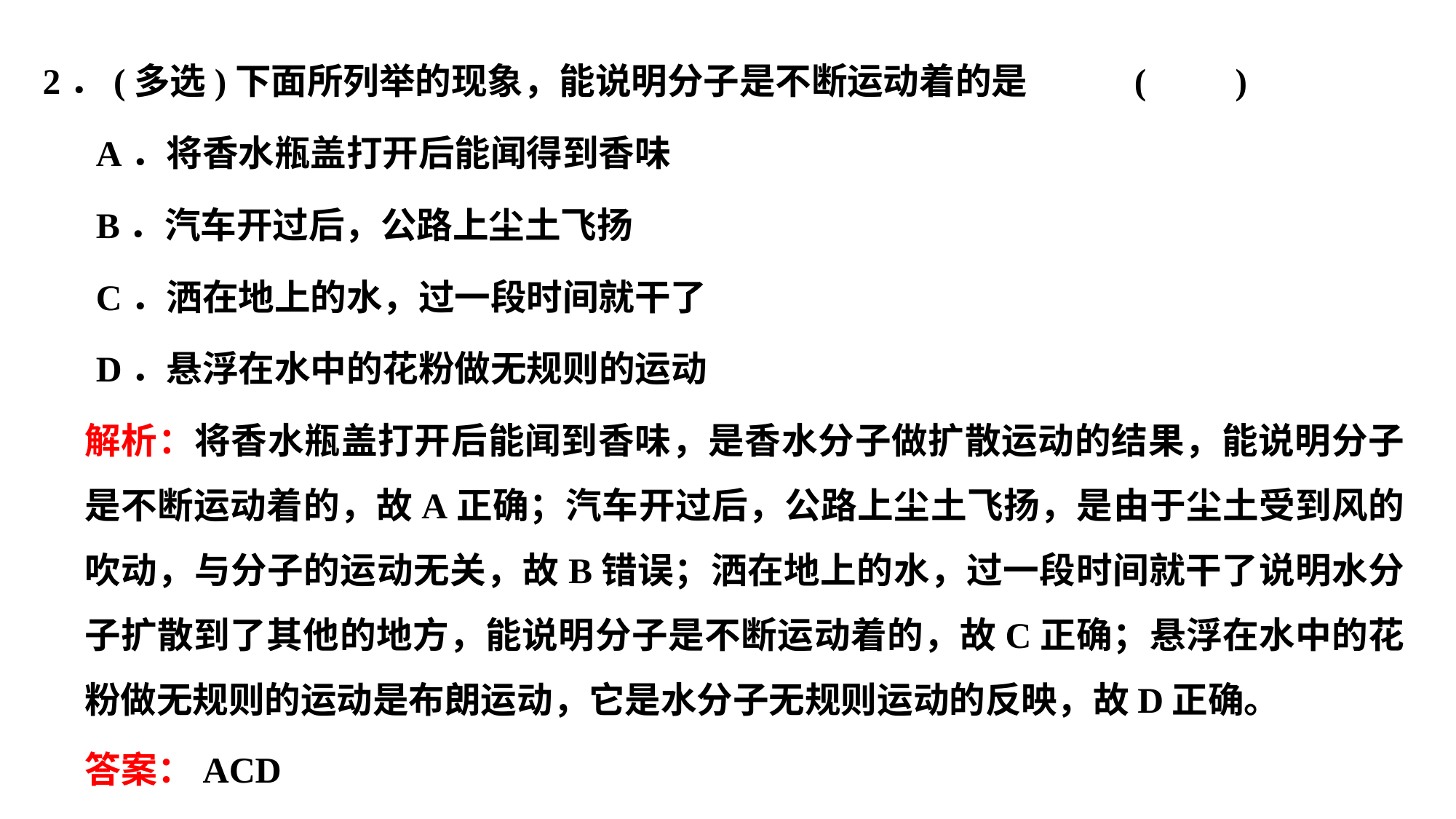

2．(多选)下面所列举的现象，能说明分子是不断运动着的是			       (　　)
A．将香水瓶盖打开后能闻得到香味
B．汽车开过后，公路上尘土飞扬
C．洒在地上的水，过一段时间就干了
D．悬浮在水中的花粉做无规则的运动
解析：将香水瓶盖打开后能闻到香味，是香水分子做扩散运动的结果，能说明分子是不断运动着的，故A正确；汽车开过后，公路上尘土飞扬，是由于尘土受到风的吹动，与分子的运动无关，故B错误；洒在地上的水，过一段时间就干了说明水分子扩散到了其他的地方，能说明分子是不断运动着的，故C正确；悬浮在水中的花粉做无规则的运动是布朗运动，它是水分子无规则运动的反映，故D正确。

答案：ACD